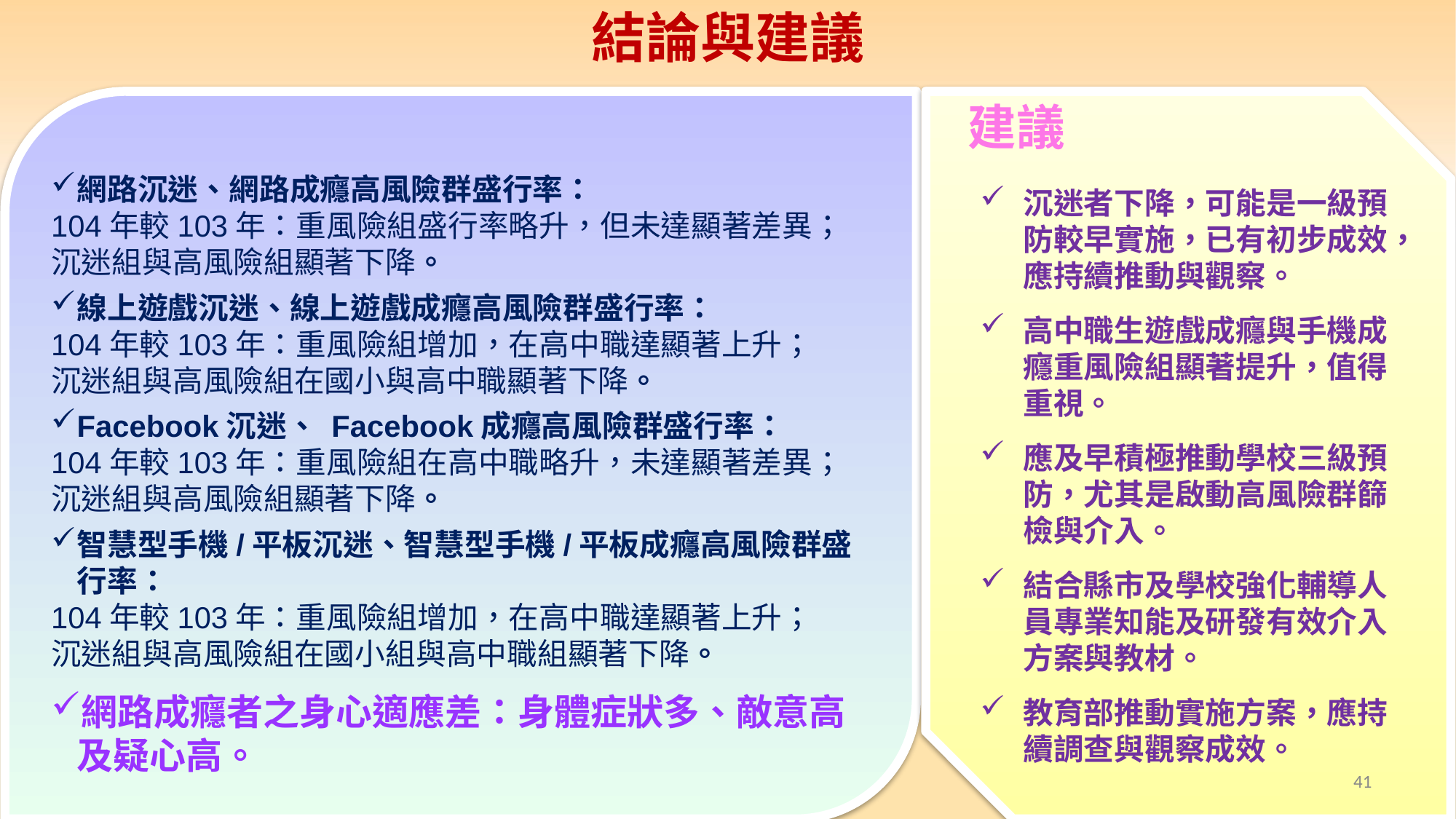

# 結論與建議

網路沉迷、網路成癮高風險群盛行率：
104年較103年：重風險組盛行率略升，但未達顯著差異；
沉迷組與高風險組顯著下降。
線上遊戲沉迷、線上遊戲成癮高風險群盛行率：
104年較103年：重風險組增加，在高中職達顯著上升；
沉迷組與高風險組在國小與高中職顯著下降。
Facebook沉迷、 Facebook成癮高風險群盛行率：
104年較103年：重風險組在高中職略升，未達顯著差異；
沉迷組與高風險組顯著下降。
智慧型手機/平板沉迷、智慧型手機/平板成癮高風險群盛行率：
104年較103年：重風險組增加，在高中職達顯著上升；
沉迷組與高風險組在國小組與高中職組顯著下降。
網路成癮者之身心適應差：身體症狀多、敵意高及疑心高。

建議

沉迷者下降，可能是一級預防較早實施，已有初步成效，應持續推動與觀察。
高中職生遊戲成癮與手機成癮重風險組顯著提升，值得重視。
應及早積極推動學校三級預防，尤其是啟動高風險群篩檢與介入。
結合縣市及學校強化輔導人員專業知能及研發有效介入方案與教材。
教育部推動實施方案，應持續調查與觀察成效。

41